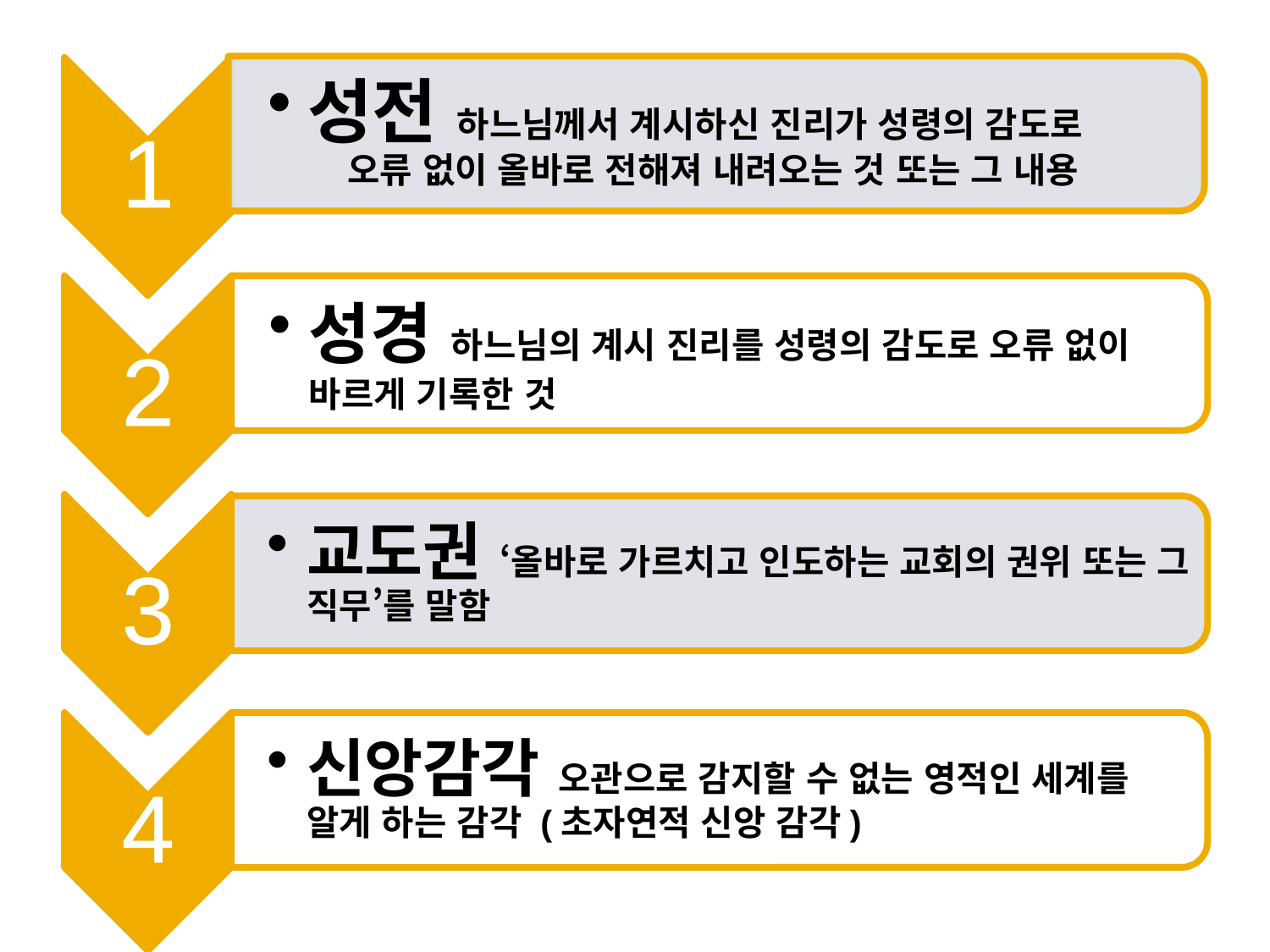

1
성전 하느님께서 계시하신 진리가 성령의 감도로                오류 없이 올바로 전해져 내려오는 것 또는 그 내용
2
성경 하느님의 계시 진리를 성령의 감도로 오류 없이 바르게 기록한 것
3
교도권 ‘올바로 가르치고 인도하는 교회의 권위 또는 그 직무’를 말함
4
신앙감각 오관으로 감지할 수 없는 영적인 세계를 알게 하는 감각 (초자연적 신앙 감각)